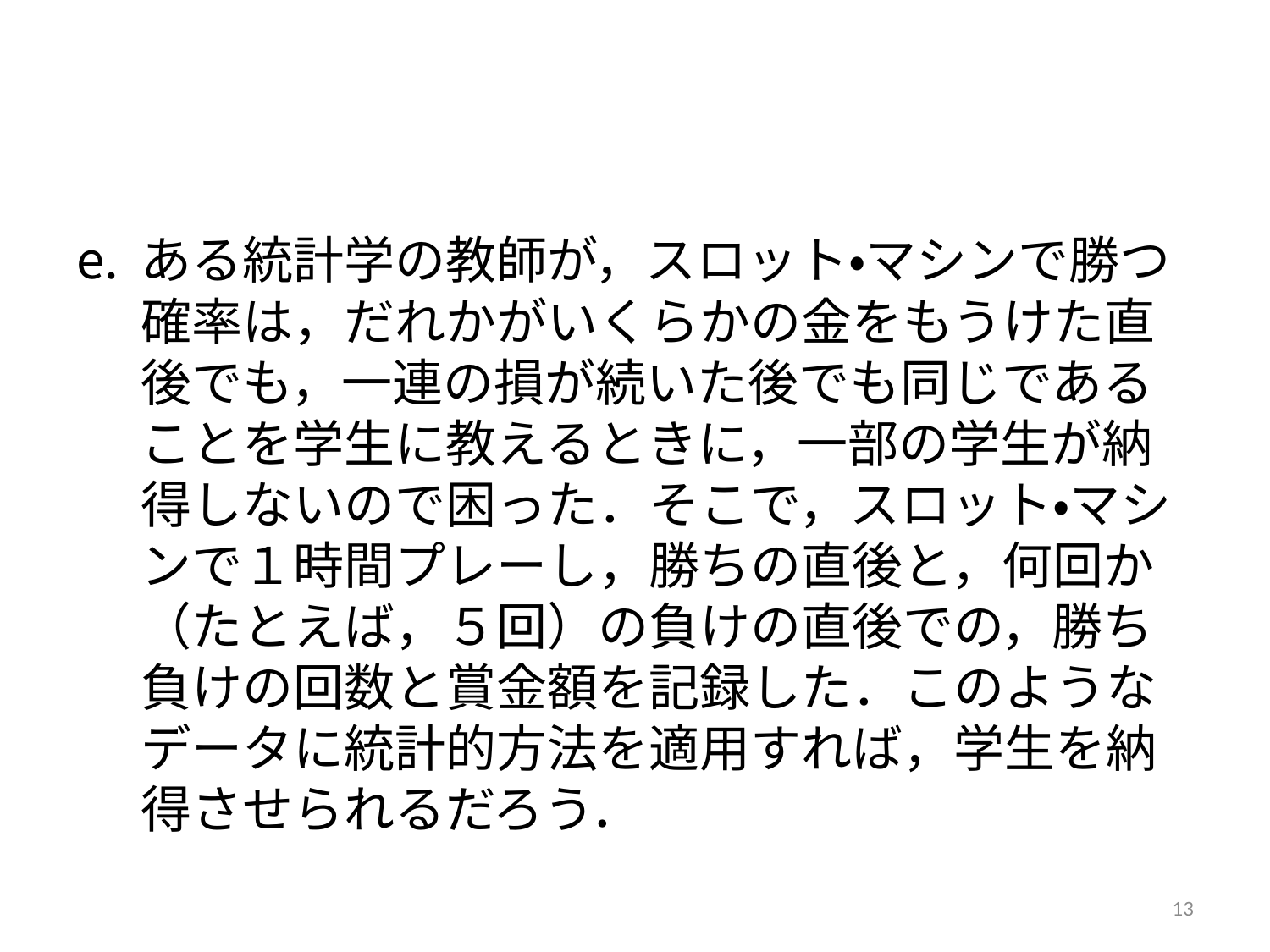

#
ある統計学の教師が，スロット・マシンで勝つ確率は，だれかがいくらかの金をもうけた直後でも，一連の損が続いた後でも同じであることを学生に教えるときに，一部の学生が納得しないので困った．そこで，スロット・マシンで１時間プレーし，勝ちの直後と，何回か（たとえば，５回）の負けの直後での，勝ち負けの回数と賞金額を記録した．このようなデータに統計的方法を適用すれば，学生を納得させられるだろう．
13